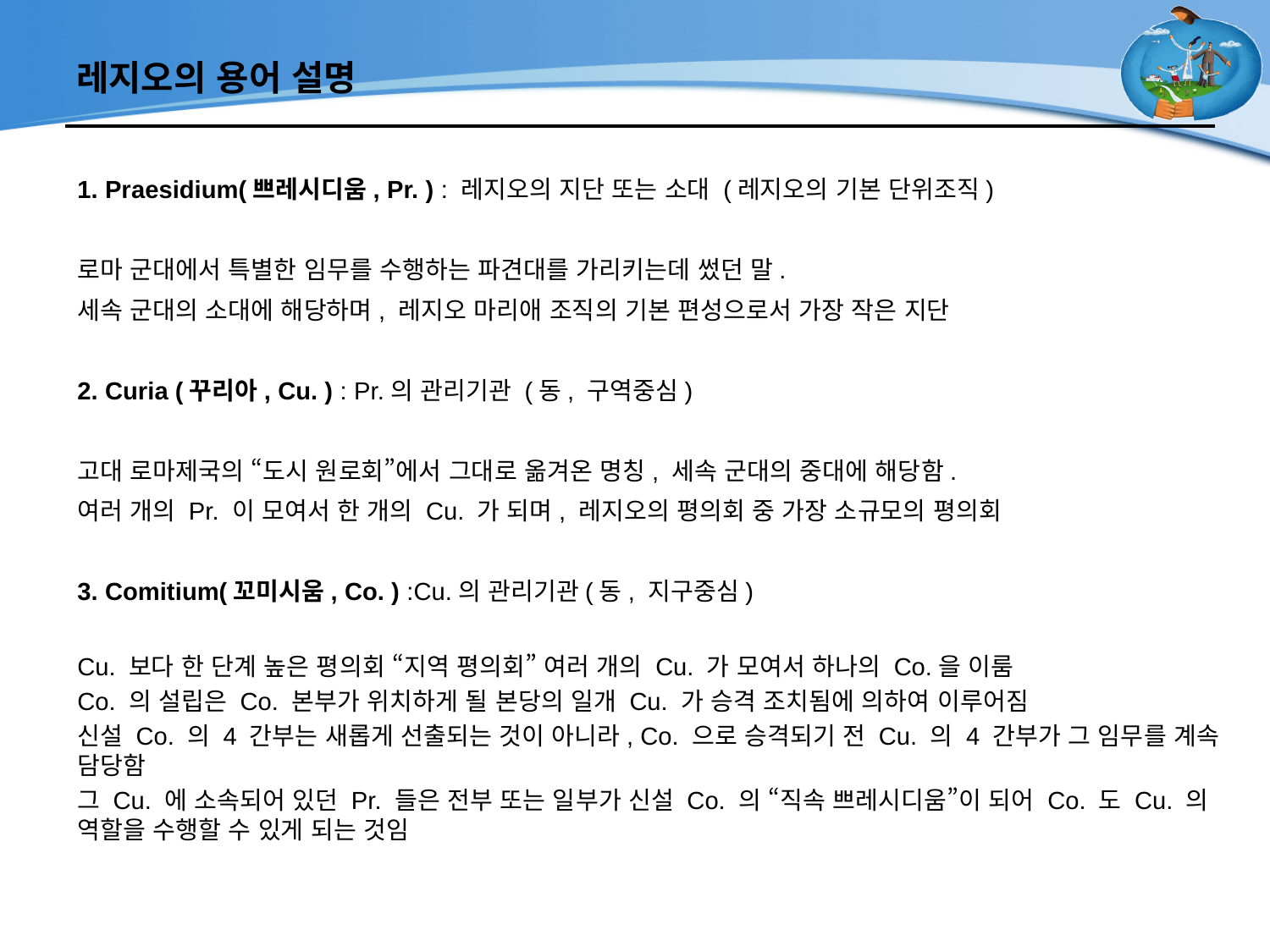

# 레지오의 용어 설명
1. Praesidium(쁘레시디움, Pr. ) : 레지오의 지단 또는 소대 (레지오의 기본 단위조직)

로마 군대에서 특별한 임무를 수행하는 파견대를 가리키는데 썼던 말.
세속 군대의 소대에 해당하며, 레지오 마리애 조직의 기본 편성으로서 가장 작은 지단

2. Curia (꾸리아, Cu. ) : Pr.의 관리기관 (동, 구역중심)

고대 로마제국의 “도시 원로회”에서 그대로 옮겨온 명칭, 세속 군대의 중대에 해당함.
여러 개의 Pr. 이 모여서 한 개의 Cu. 가 되며, 레지오의 평의회 중 가장 소규모의 평의회

3. Comitium(꼬미시움, Co. ) :Cu.의 관리기관(동, 지구중심)

Cu. 보다 한 단계 높은 평의회 “지역 평의회” 여러 개의 Cu. 가 모여서 하나의 Co.을 이룸
Co. 의 설립은 Co. 본부가 위치하게 될 본당의 일개 Cu. 가 승격 조치됨에 의하여 이루어짐
신설 Co. 의 4 간부는 새롭게 선출되는 것이 아니라, Co. 으로 승격되기 전 Cu. 의 4 간부가 그 임무를 계속 담당함
그 Cu. 에 소속되어 있던 Pr. 들은 전부 또는 일부가 신설 Co. 의 “직속 쁘레시디움”이 되어 Co. 도 Cu. 의 역할을 수행할 수 있게 되는 것임